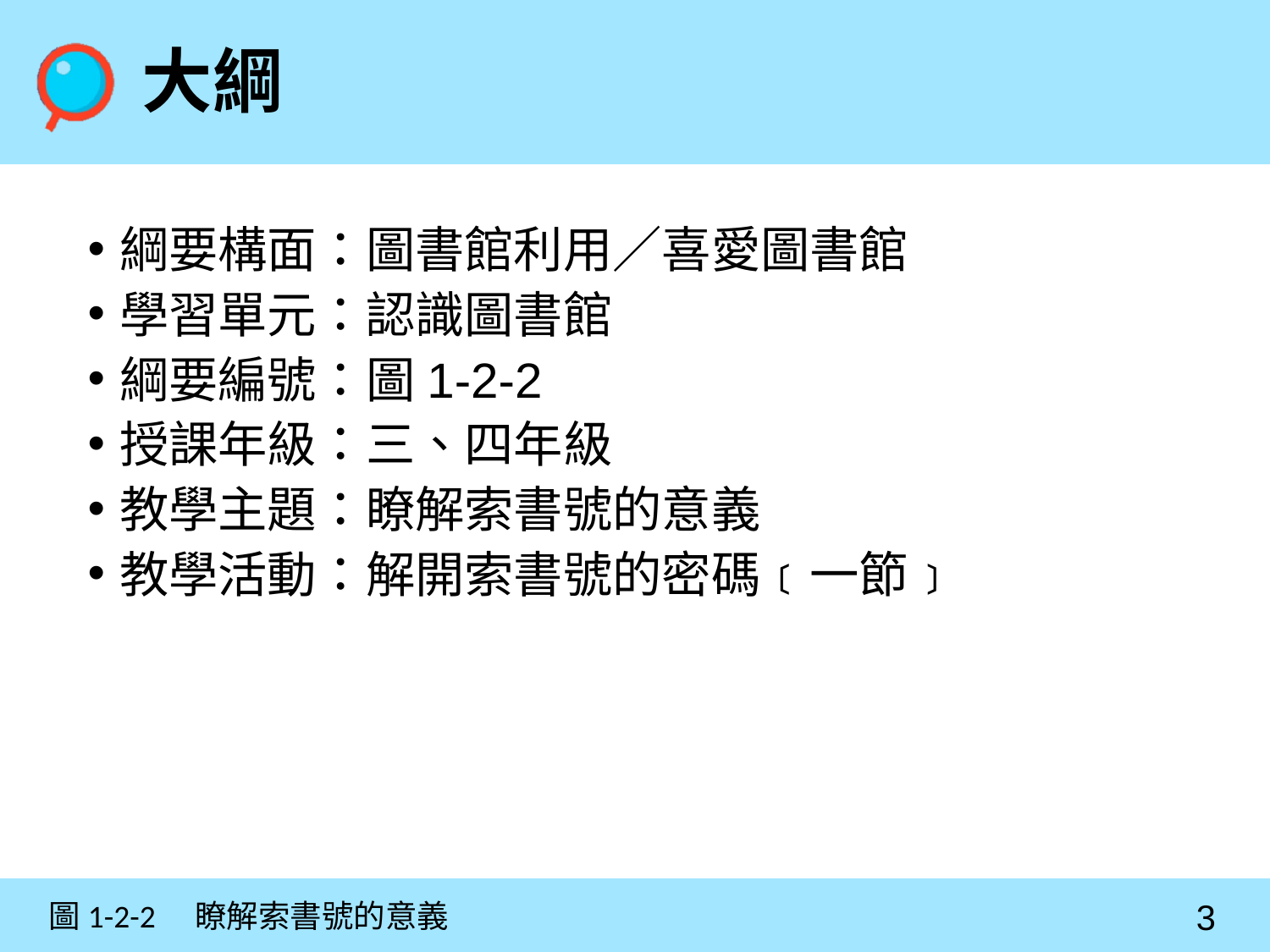

# 大綱
綱要構面：圖書館利用／喜愛圖書館
學習單元：認識圖書館
綱要編號：圖1-2-2
授課年級：三、四年級
教學主題：瞭解索書號的意義
教學活動：解開索書號的密碼﹝一節﹞
3